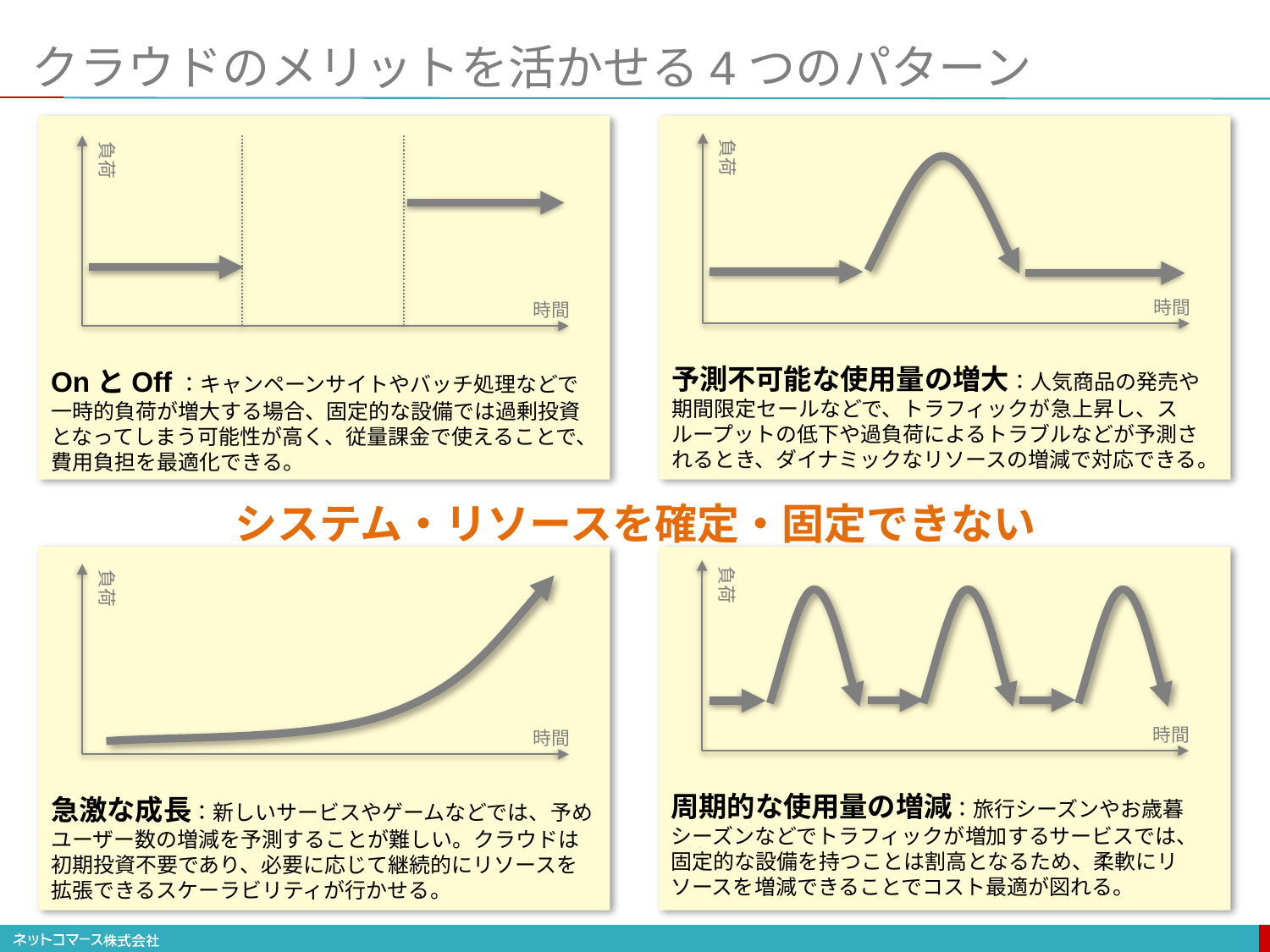

# クラウドのメリットを活かせる4つのパターン

負荷
負荷

時間
時間
予測不可能な使用量の増大：人気商品の発売や期間限定セールなどで、トラフィックが急上昇し、スループットの低下や過負荷によるトラブルなどが予測されるとき、ダイナミックなリソースの増減で対応できる。
OnとOff：キャンペーンサイトやバッチ処理などで一時的負荷が増大する場合、固定的な設備では過剰投資となってしまう可能性が高く、従量課金で使えることで、費用負担を最適化できる。
システム・リソースを確定・固定できない

負荷
負荷

時間
時間
周期的な使用量の増減：旅行シーズンやお歳暮シーズンなどでトラフィックが増加するサービスでは、固定的な設備を持つことは割高となるため、柔軟にリソースを増減できることでコスト最適が図れる。
急激な成長：新しいサービスやゲームなどでは、予めユーザー数の増減を予測することが難しい。クラウドは初期投資不要であり、必要に応じて継続的にリソースを拡張できるスケーラビリティが行かせる。